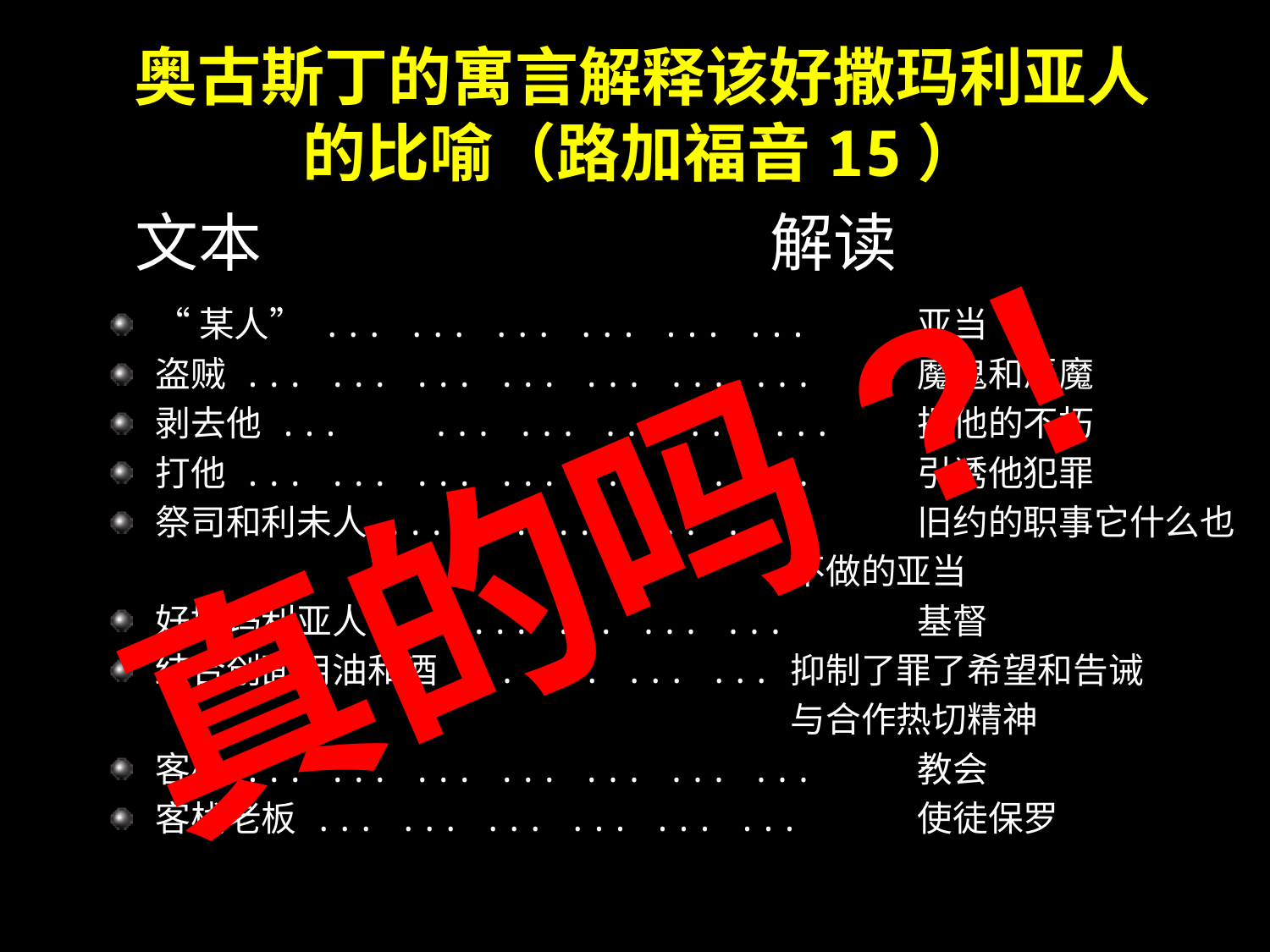

# 奥古斯丁的寓言解释该好撒玛利亚人的比喻（路加福音15）
	文本				解读
“某人” ... ... ... ... ... ... 	亚当
盗贼 ... ... ... ... ... ... ... 	魔鬼和恶魔
剥去他 ...	 ... ... ... ... ... 	把他的不朽
打他 ... ... ... ... ... ... ... 	引诱他犯罪
祭司和利未人 ... ... ... ... ... 	旧约的职事它什么也
						不做的亚当
好撒玛利亚人 ... ... ... ... ... 	基督
结合创面用油和酒 ... ... ... ...	抑制了罪了希望和告诫
						与合作热切精神
客栈 ... ... ... ... ... ... ... 	教会
客栈老板 ... ... ... ... ... ... 	使徒保罗
真的吗?!